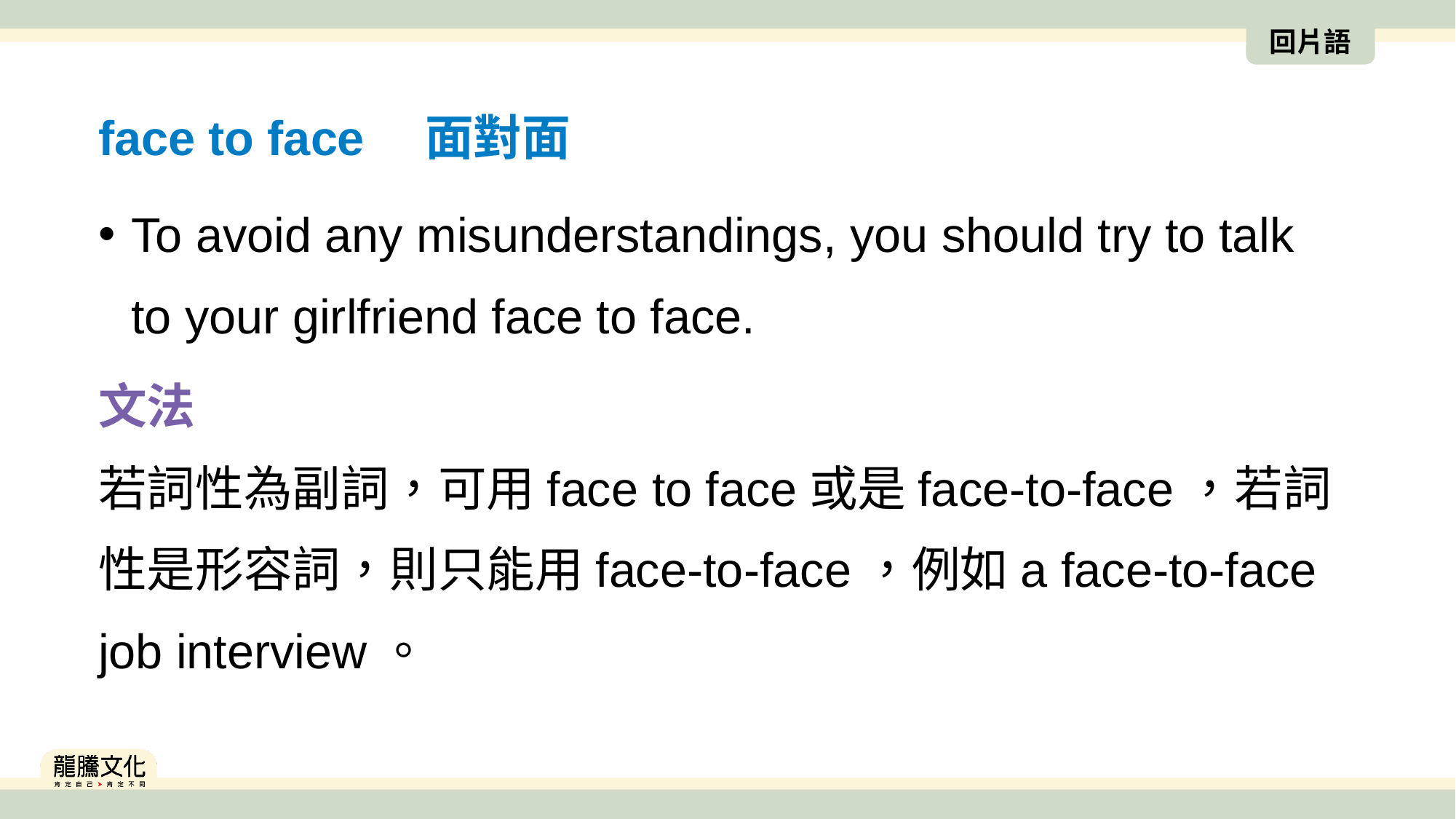

回片語
face to face　面對面
To avoid any misunderstandings, you should try to talk to your girlfriend face to face.
文法
若詞性為副詞，可用face to face或是face-to-face，若詞性是形容詞，則只能用face-to-face，例如a face-to-face job interview。